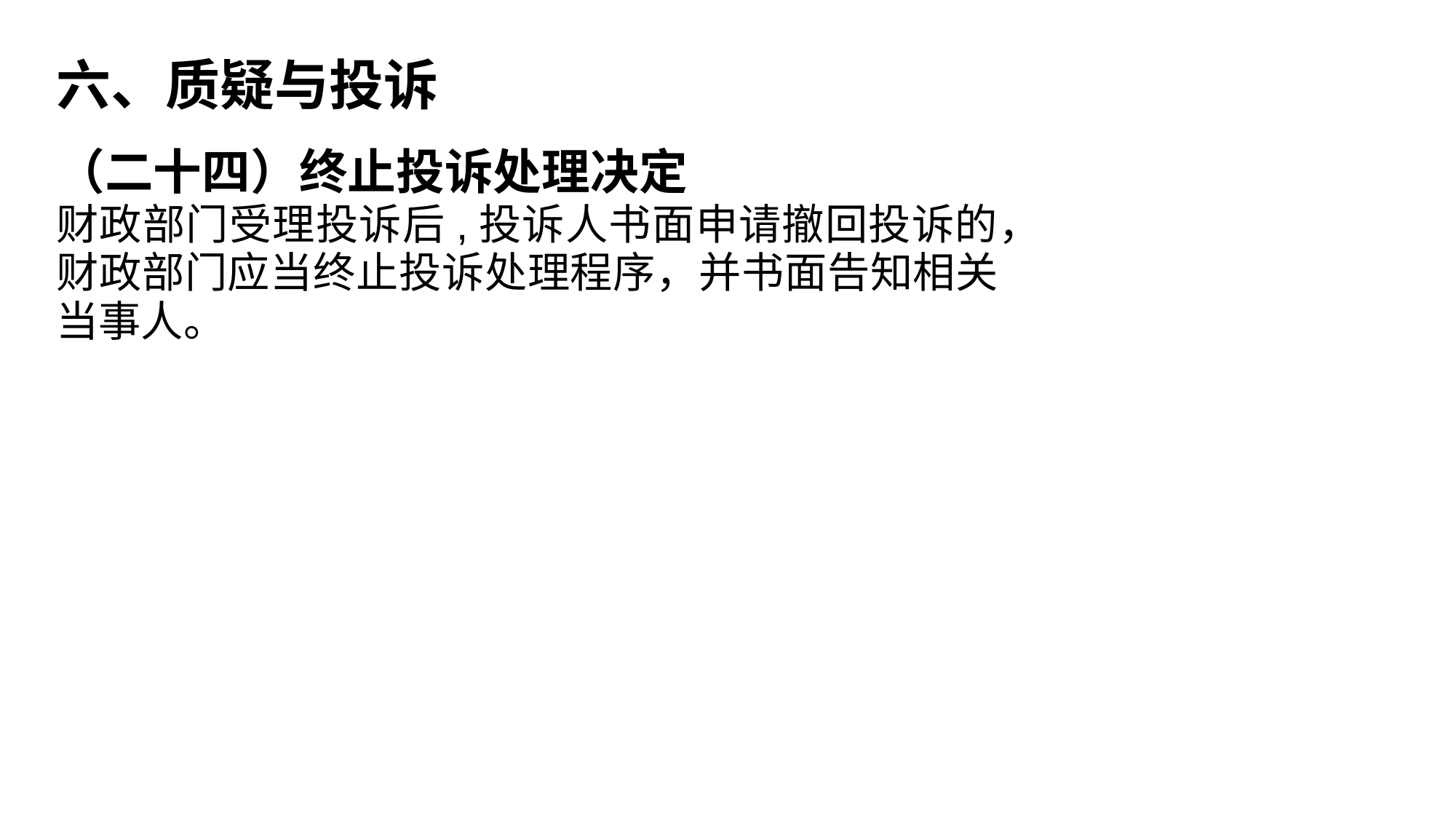

六、质疑与投诉

（二十四）终止投诉处理决定
财政部门受理投诉后,投诉人书面申请撤回投诉的，财政部门应当终止投诉处理程序，并书面告知相关当事人。